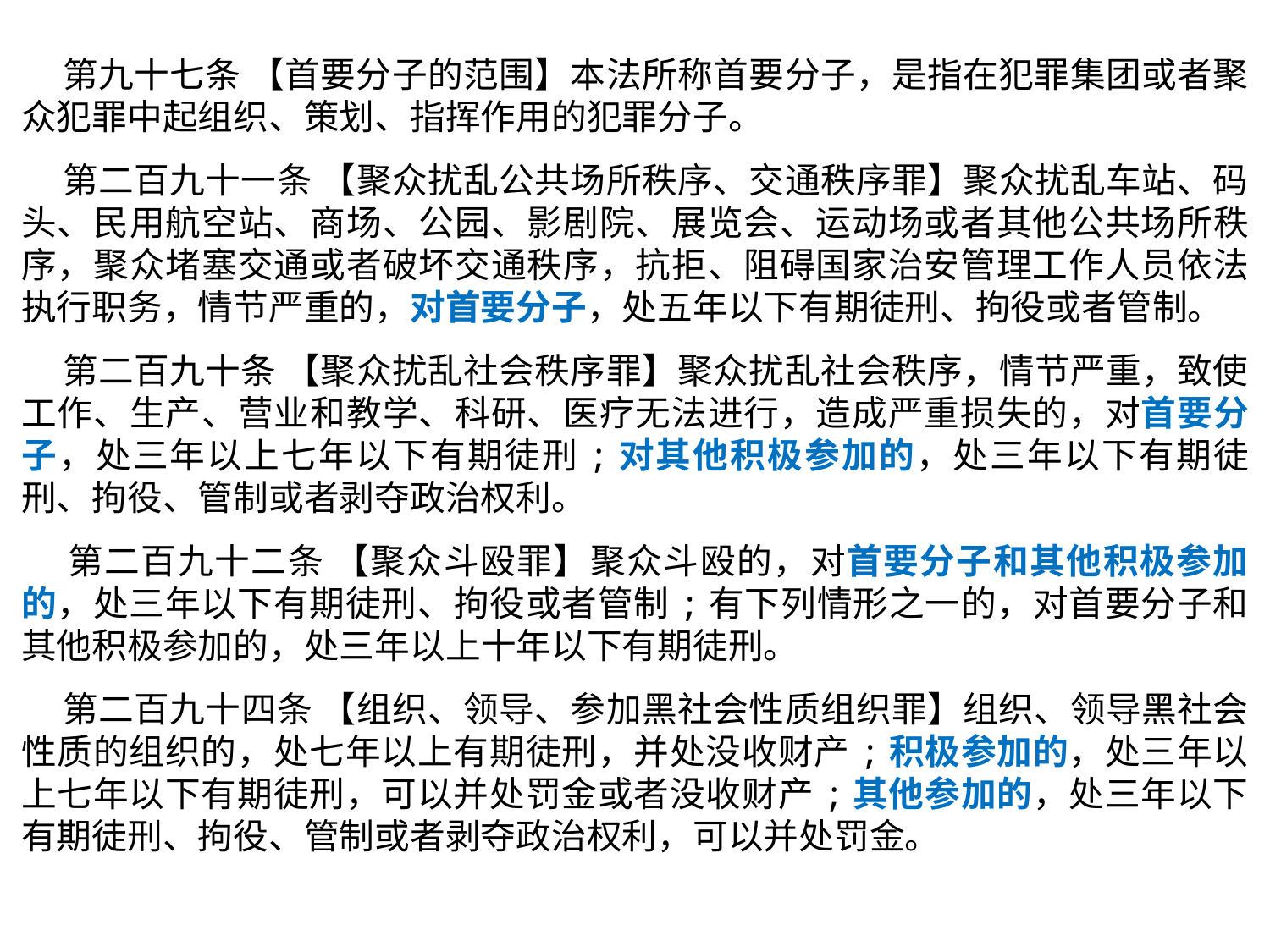

第九十七条 【首要分子的范围】本法所称首要分子，是指在犯罪集团或者聚众犯罪中起组织、策划、指挥作用的犯罪分子。

    第二百九十一条 【聚众扰乱公共场所秩序、交通秩序罪】聚众扰乱车站、码头、民用航空站、商场、公园、影剧院、展览会、运动场或者其他公共场所秩序，聚众堵塞交通或者破坏交通秩序，抗拒、阻碍国家治安管理工作人员依法执行职务，情节严重的，对首要分子，处五年以下有期徒刑、拘役或者管制。

    第二百九十条 【聚众扰乱社会秩序罪】聚众扰乱社会秩序，情节严重，致使工作、生产、营业和教学、科研、医疗无法进行，造成严重损失的，对首要分子，处三年以上七年以下有期徒刑;对其他积极参加的，处三年以下有期徒刑、拘役、管制或者剥夺政治权利。

    第二百九十二条 【聚众斗殴罪】聚众斗殴的，对首要分子和其他积极参加的，处三年以下有期徒刑、拘役或者管制;有下列情形之一的，对首要分子和其他积极参加的，处三年以上十年以下有期徒刑。

    第二百九十四条 【组织、领导、参加黑社会性质组织罪】组织、领导黑社会性质的组织的，处七年以上有期徒刑，并处没收财产;积极参加的，处三年以上七年以下有期徒刑，可以并处罚金或者没收财产;其他参加的，处三年以下有期徒刑、拘役、管制或者剥夺政治权利，可以并处罚金。